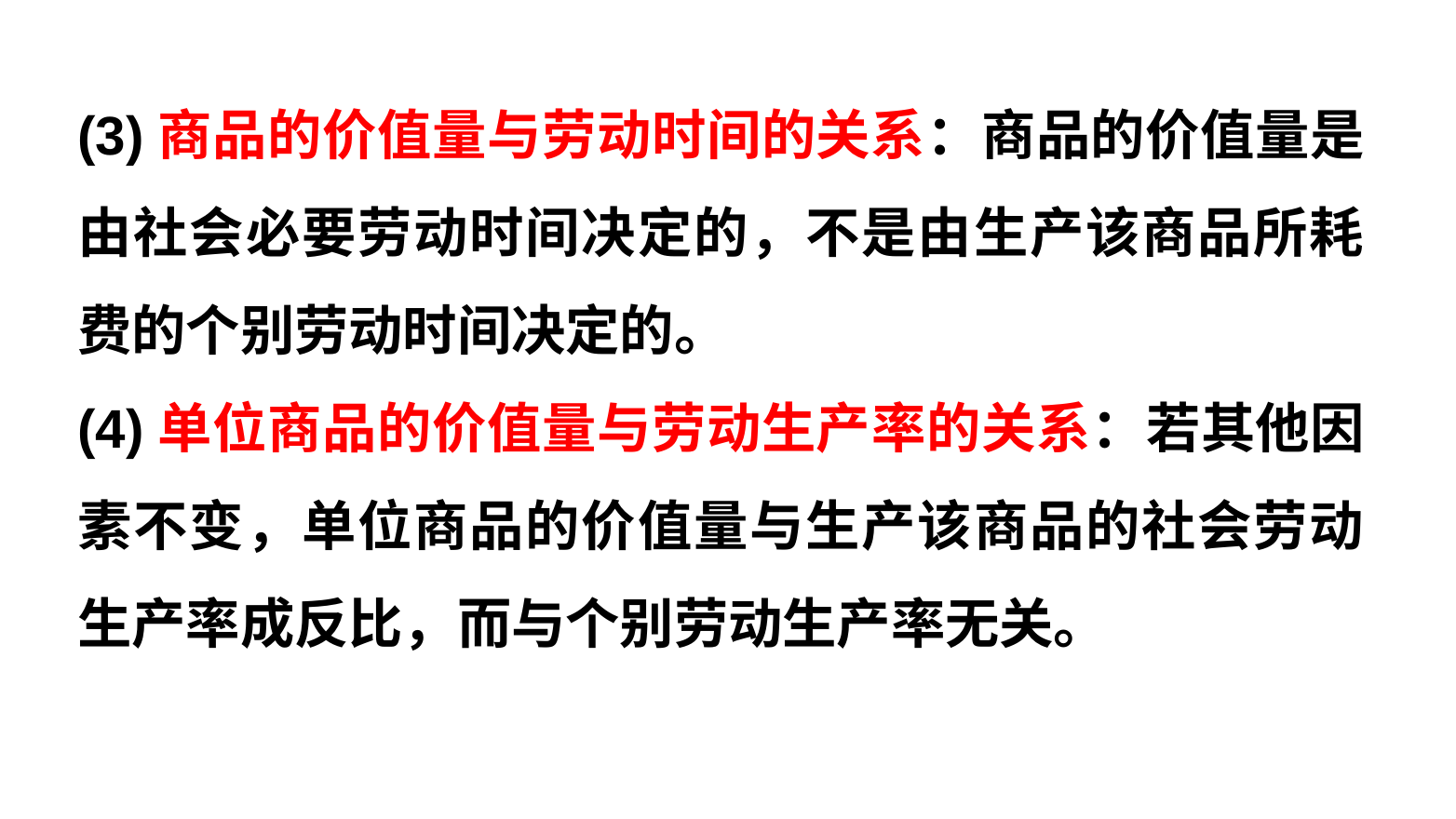

(3)商品的价值量与劳动时间的关系：商品的价值量是由社会必要劳动时间决定的，不是由生产该商品所耗费的个别劳动时间决定的。
(4)单位商品的价值量与劳动生产率的关系：若其他因素不变，单位商品的价值量与生产该商品的社会劳动生产率成反比，而与个别劳动生产率无关。